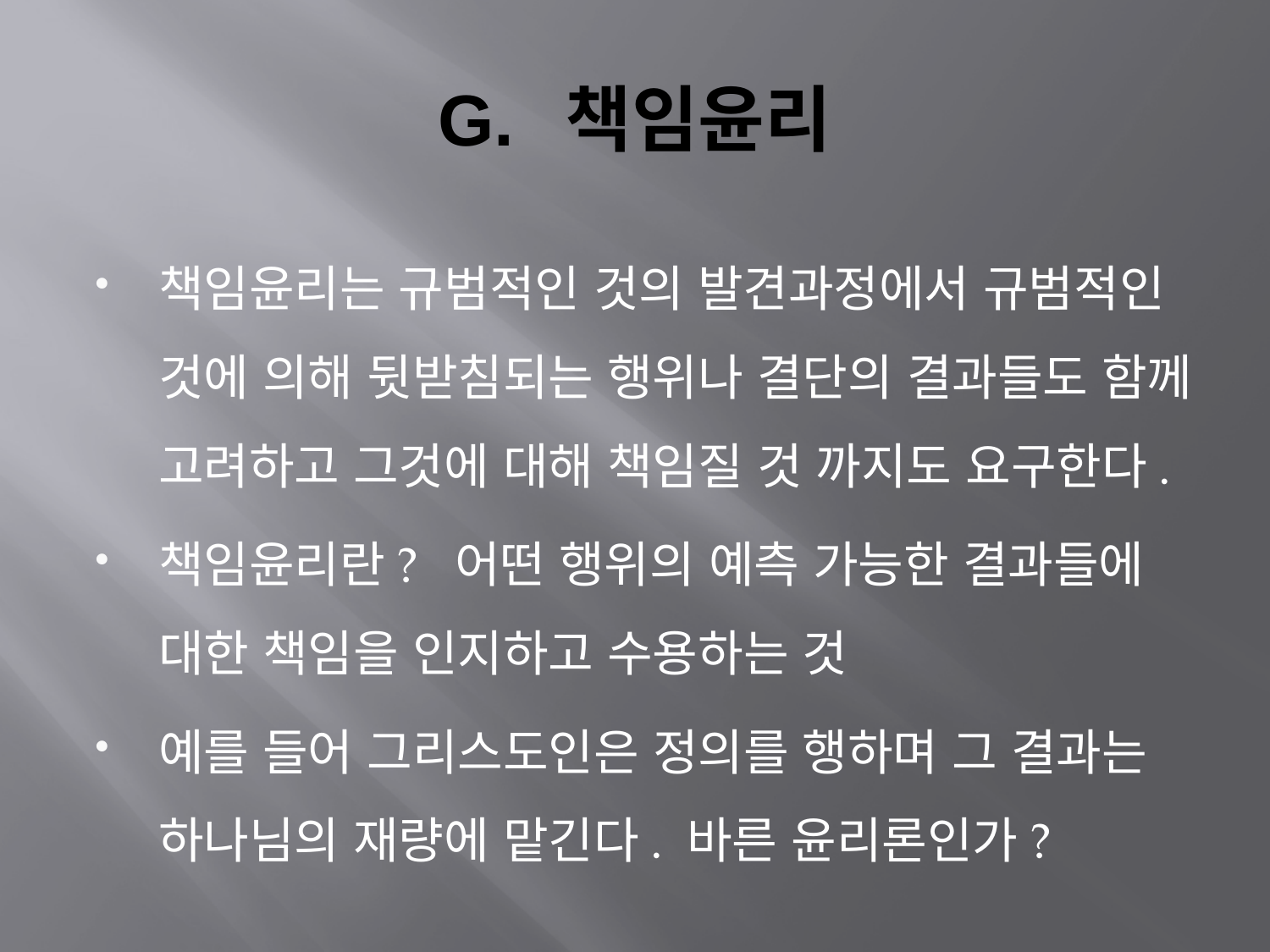

# G.	책임윤리
책임윤리는 규범적인 것의 발견과정에서 규범적인 것에 의해 뒷받침되는 행위나 결단의 결과들도 함께 고려하고 그것에 대해 책임질 것 까지도 요구한다.
책임윤리란?  어떤 행위의 예측 가능한 결과들에 대한 책임을 인지하고 수용하는 것
예를 들어 그리스도인은 정의를 행하며 그 결과는 하나님의 재량에 맡긴다. 바른 윤리론인가?